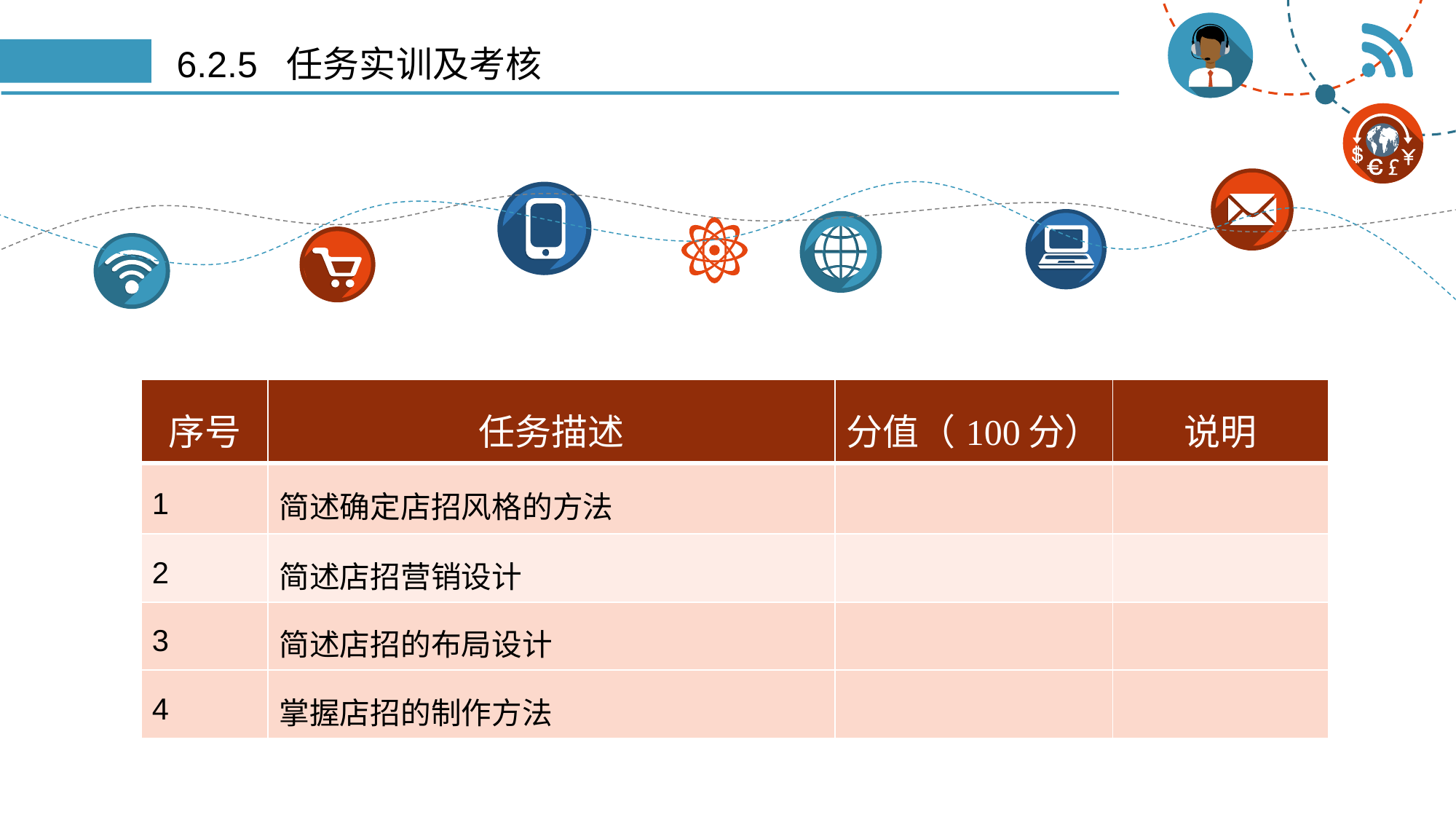

# 6.2.5  任务实训及考核

| 序号 | 任务描述 | 分值（100分） | 说明 |
| --- | --- | --- | --- |
| 1 | 简述确定店招风格的方法 |  |  |
| 2 | 简述店招营销设计 |  |  |
| 3 | 简述店招的布局设计 |  |  |
| 4 | 掌握店招的制作方法 |  |  |